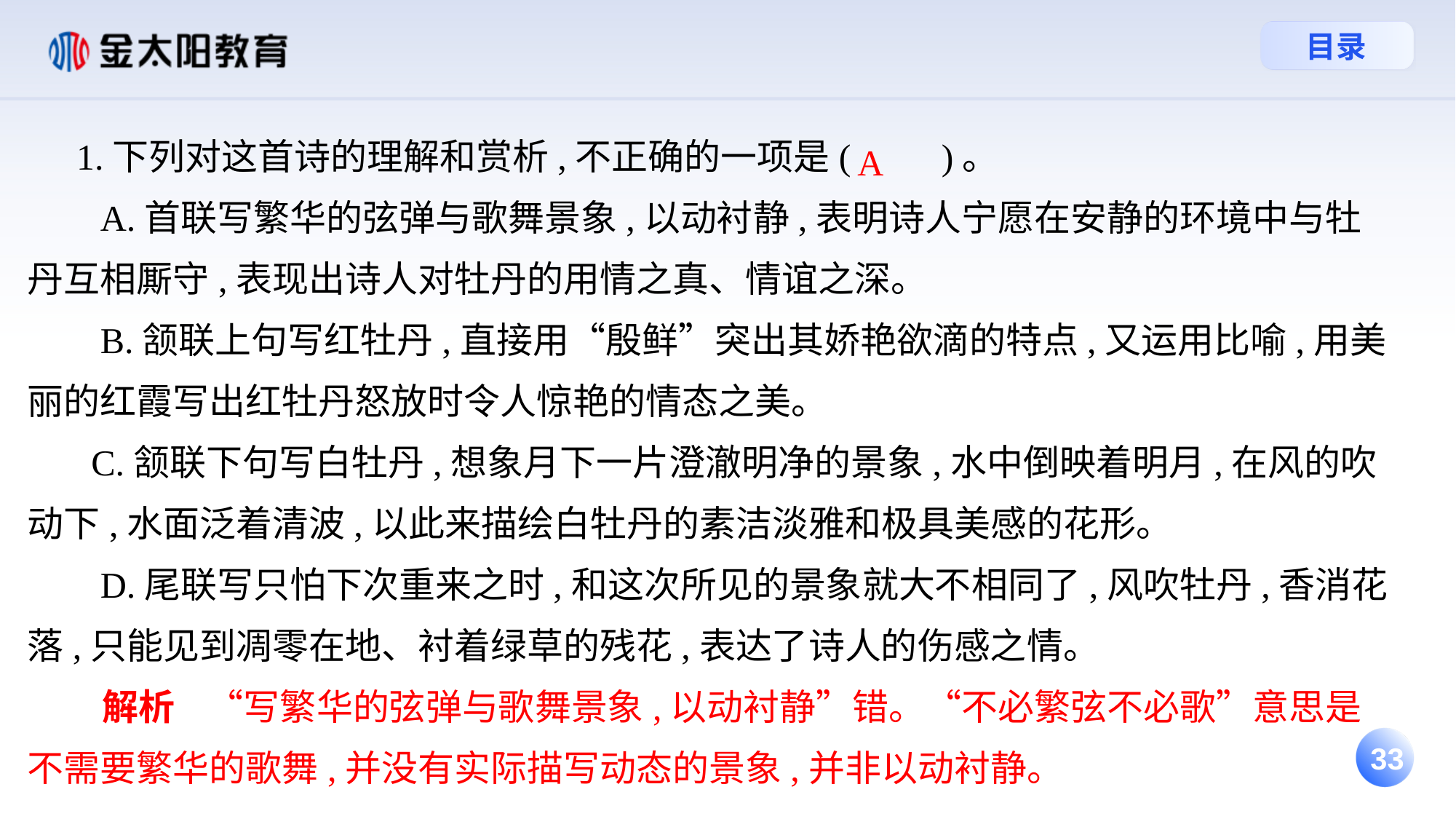

1.下列对这首诗的理解和赏析,不正确的一项是(　　)。
        A.首联写繁华的弦弹与歌舞景象,以动衬静,表明诗人宁愿在安静的环境中与牡丹互相厮守,表现出诗人对牡丹的用情之真、情谊之深。
        B.颔联上句写红牡丹,直接用“殷鲜”突出其娇艳欲滴的特点,又运用比喻,用美丽的红霞写出红牡丹怒放时令人惊艳的情态之美。
       C.颔联下句写白牡丹,想象月下一片澄澈明净的景象,水中倒映着明月,在风的吹动下,水面泛着清波,以此来描绘白牡丹的素洁淡雅和极具美感的花形。
        D.尾联写只怕下次重来之时,和这次所见的景象就大不相同了,风吹牡丹,香消花落,只能见到凋零在地、衬着绿草的残花,表达了诗人的伤感之情。
        解析    “写繁华的弦弹与歌舞景象,以动衬静”错。“不必繁弦不必歌”意思是不需要繁华的歌舞,并没有实际描写动态的景象,并非以动衬静。
A